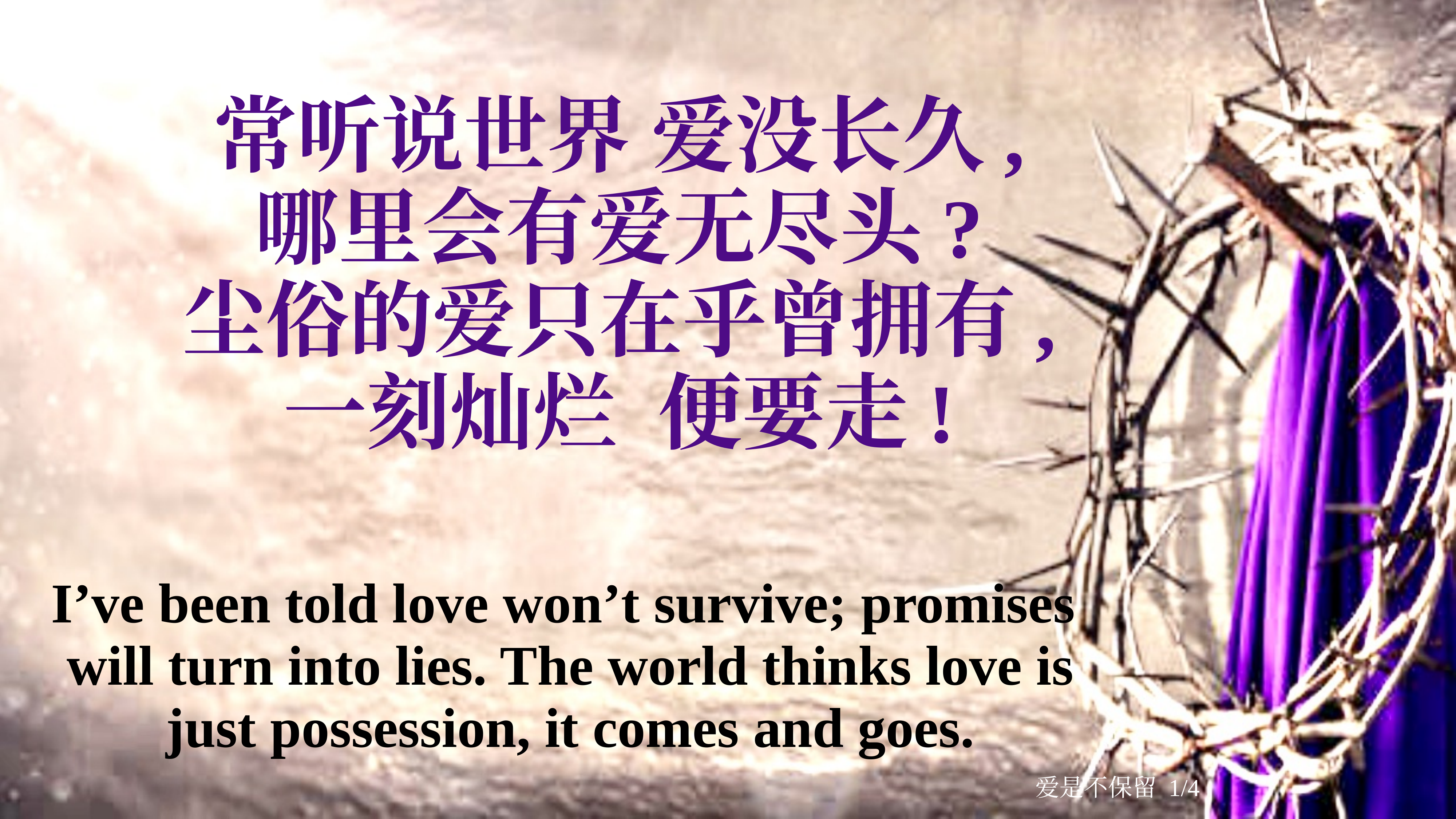

常听说世界 爱没长久,
哪里会有爱无尽头?
尘俗的爱只在乎曾拥有,
一刻灿烂  便要走!
I’ve been told love won’t survive; promises
will turn into lies. The world thinks love is
just possession, it comes and goes.
爱是不保留 1/4